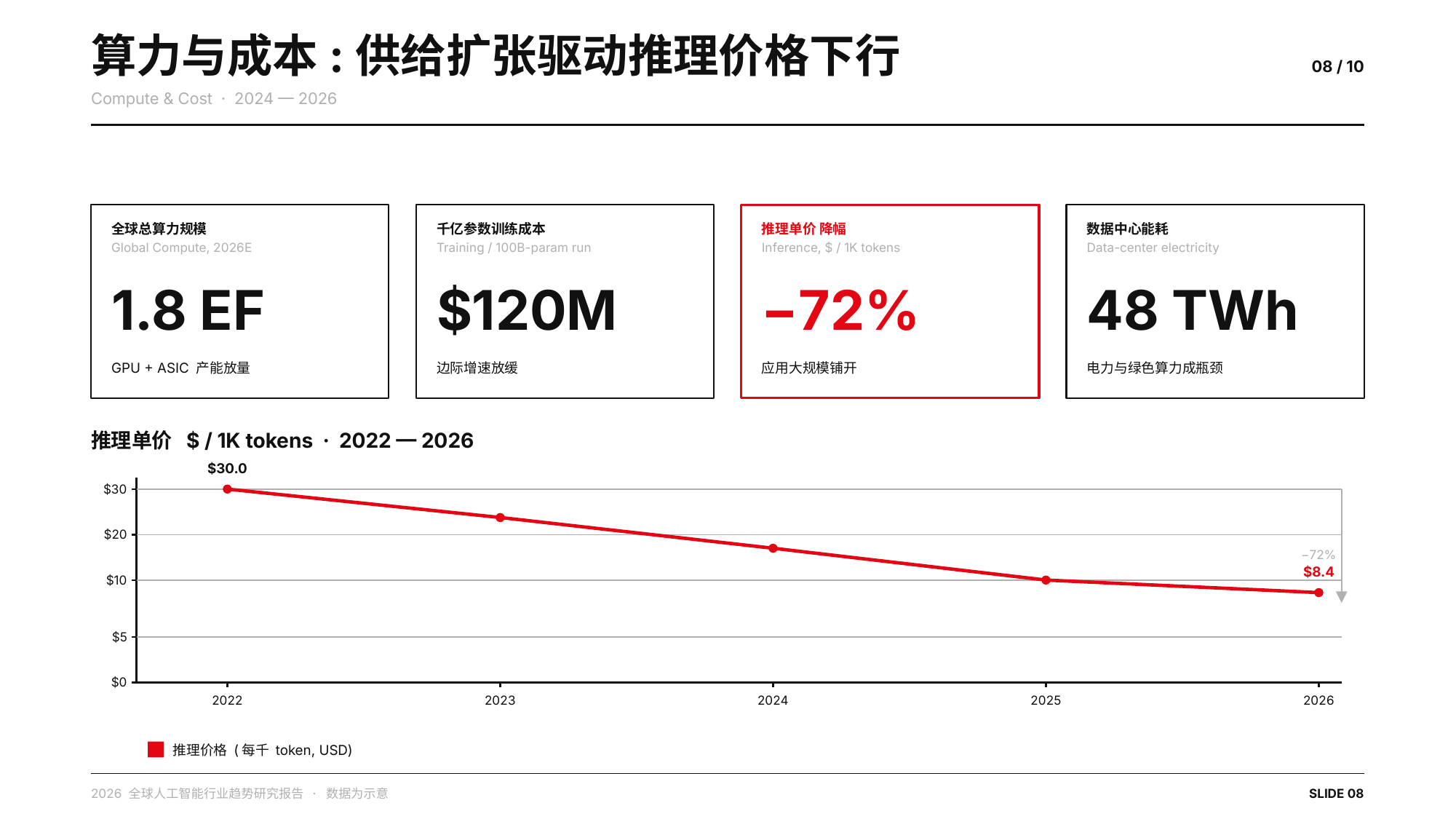

算力与成本:供给扩张驱动推理价格下行
08 / 10
Compute & Cost  ·  2024 — 2026

全球总算力规模
千亿参数训练成本
推理单价 降幅
数据中心能耗
Global Compute, 2026E
Training / 100B-param run
Inference, $ / 1K tokens
Data-center electricity
1.8 EF
$120M
−72%
48 TWh
GPU + ASIC 产能放量
边际增速放缓
应用大规模铺开
电力与绿色算力成瓶颈
推理单价  $ / 1K tokens  ·  2022 — 2026

$30.0

$30

$20

−72%
$8.4
$10

$5

$0

2022
2023
2024
2025
2026

推理价格 (每千 token, USD)

2026 全球人工智能行业趋势研究报告  ·  数据为示意
SLIDE 08